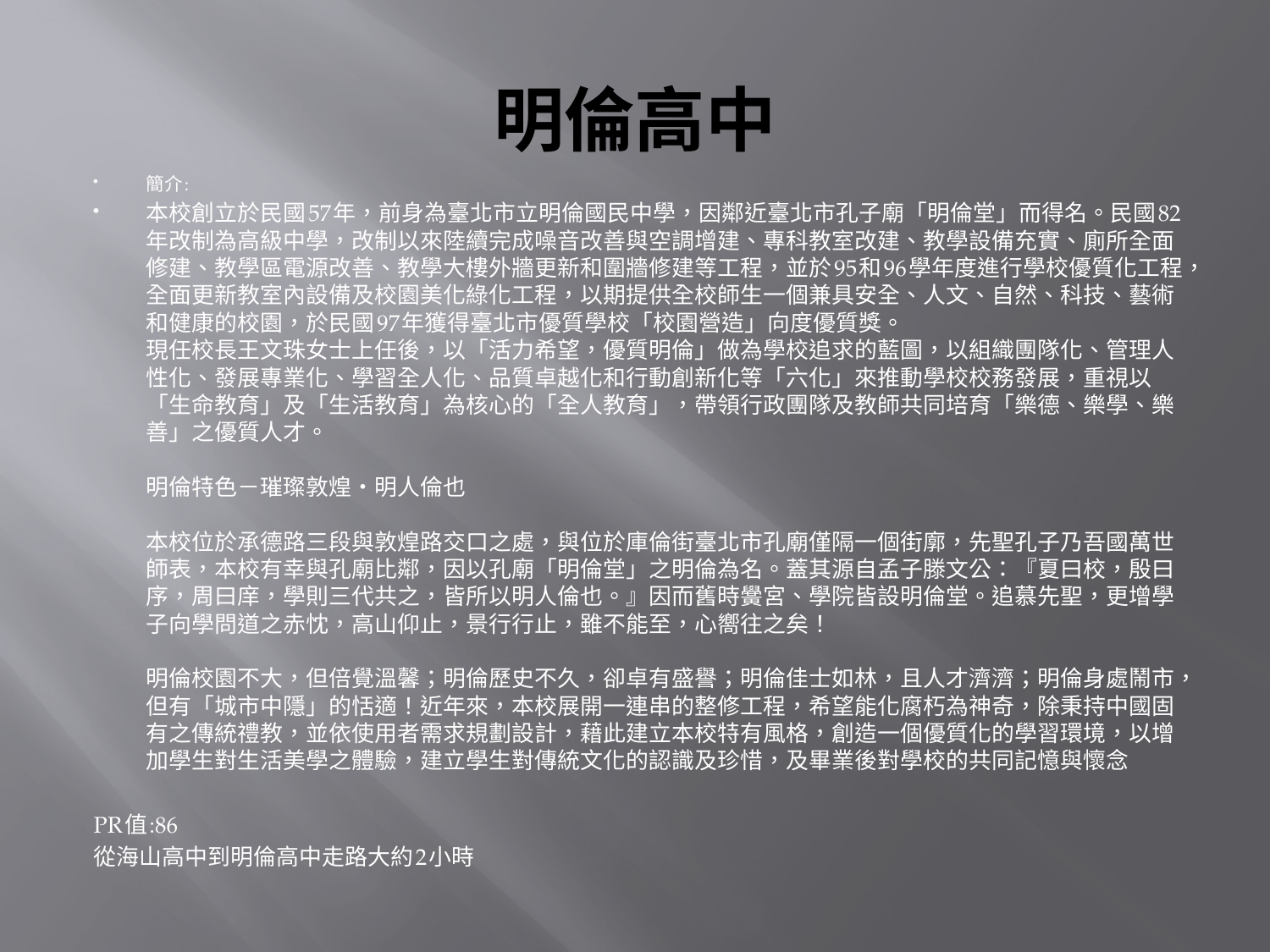

# 明倫高中
簡介:
本校創立於民國57年，前身為臺北市立明倫國民中學，因鄰近臺北市孔子廟「明倫堂」而得名。民國82年改制為高級中學，改制以來陸續完成噪音改善與空調增建、專科教室改建、教學設備充實、廁所全面修建、教學區電源改善、教學大樓外牆更新和圍牆修建等工程，並於95和96學年度進行學校優質化工程，全面更新教室內設備及校園美化綠化工程，以期提供全校師生一個兼具安全、人文、自然、科技、藝術和健康的校園，於民國97年獲得臺北市優質學校「校園營造」向度優質獎。
現任校長王文珠女士上任後，以「活力希望，優質明倫」做為學校追求的藍圖，以組織團隊化、管理人性化、發展專業化、學習全人化、品質卓越化和行動創新化等「六化」來推動學校校務發展，重視以「生命教育」及「生活教育」為核心的「全人教育」，帶領行政團隊及教師共同培育「樂德、樂學、樂善」之優質人才。
明倫特色－璀璨敦煌‧明人倫也
本校位於承德路三段與敦煌路交口之處，與位於庫倫街臺北市孔廟僅隔一個街廓，先聖孔子乃吾國萬世師表，本校有幸與孔廟比鄰，因以孔廟「明倫堂」之明倫為名。蓋其源自孟子滕文公：『夏曰校，殷曰序，周曰庠，學則三代共之，皆所以明人倫也。』因而舊時黌宮、學院皆設明倫堂。追慕先聖，更增學子向學問道之赤忱，高山仰止，景行行止，雖不能至，心嚮往之矣！
明倫校園不大，但倍覺溫馨；明倫歷史不久，卻卓有盛譽；明倫佳士如林，且人才濟濟；明倫身處鬧市，但有「城市中隱」的恬適！近年來，本校展開一連串的整修工程，希望能化腐朽為神奇，除秉持中國固有之傳統禮教，並依使用者需求規劃設計，藉此建立本校特有風格，創造一個優質化的學習環境，以增加學生對生活美學之體驗，建立學生對傳統文化的認識及珍惜，及畢業後對學校的共同記憶與懷念

PR值:86
從海山高中到明倫高中走路大約2小時